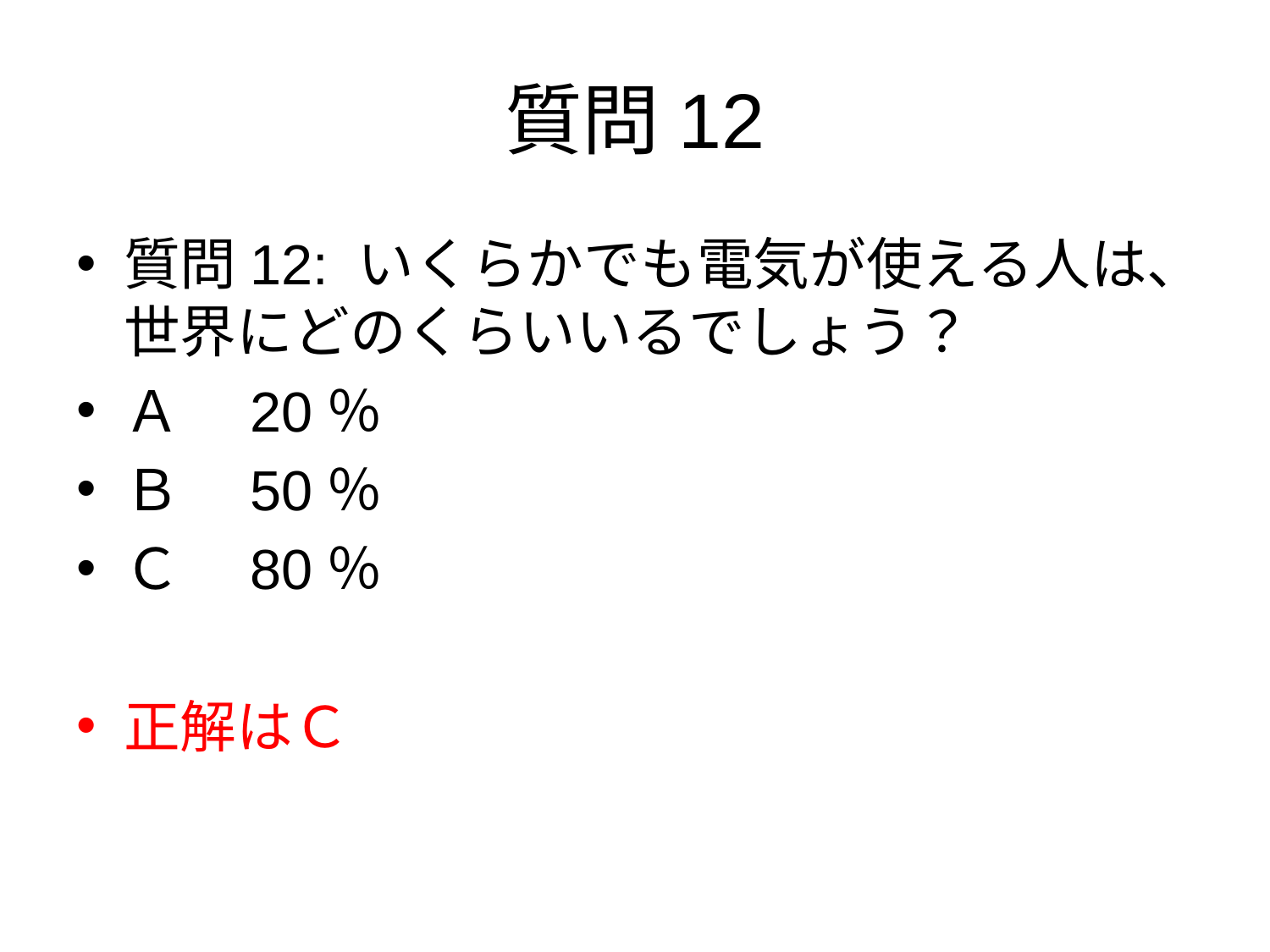

# 質問12
質問12: いくらかでも電気が使える人は、世界にどのくらいいるでしょう？
Ａ　20％
Ｂ　50％
Ｃ　80％

正解はＣ